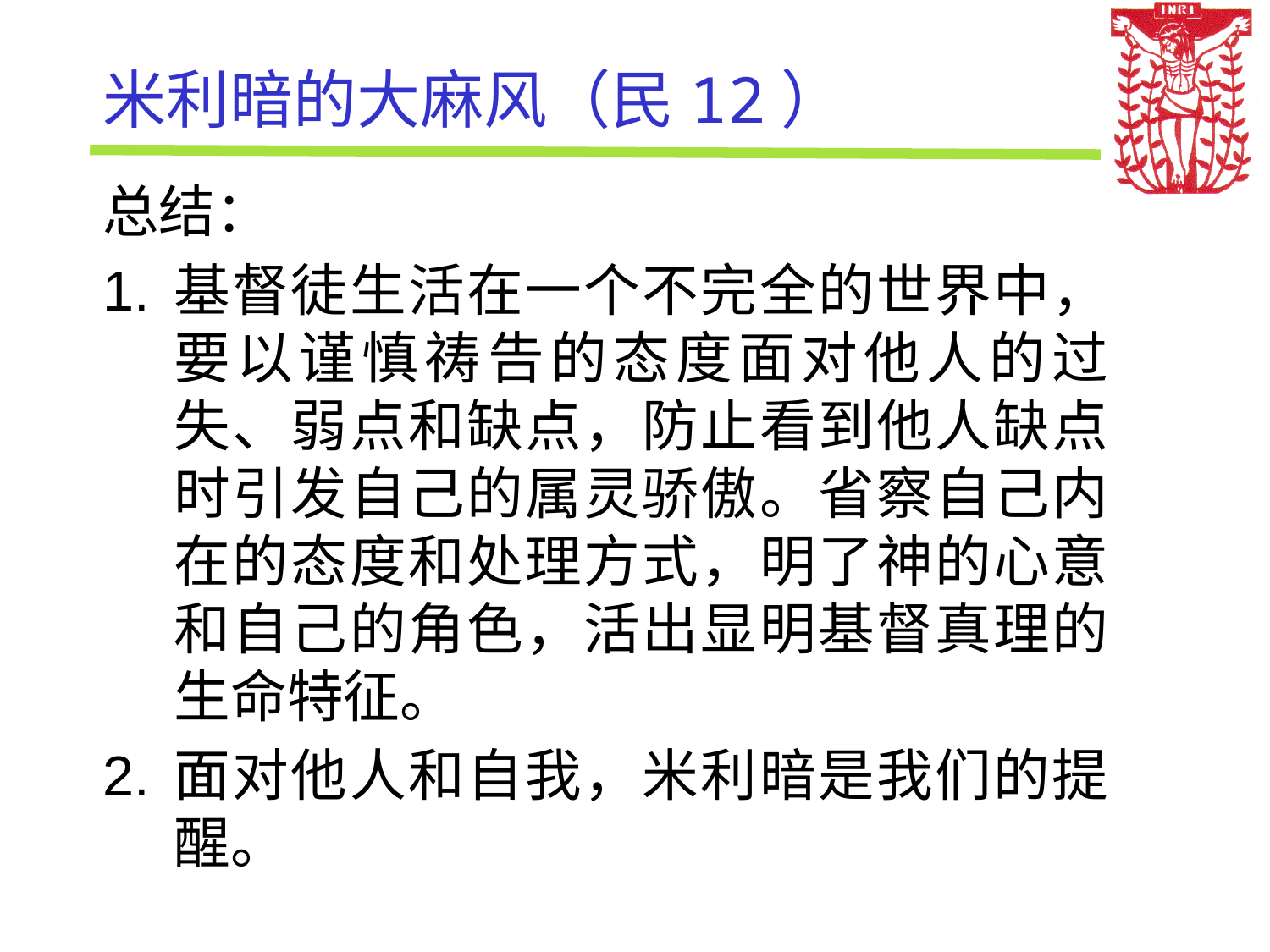

# 米利暗的大麻风（民12）
总结：
基督徒生活在一个不完全的世界中，要以谨慎祷告的态度面对他人的过失、弱点和缺点，防止看到他人缺点时引发自己的属灵骄傲。省察自己内在的态度和处理方式，明了神的心意和自己的角色，活出显明基督真理的生命特征。
面对他人和自我，米利暗是我们的提醒。